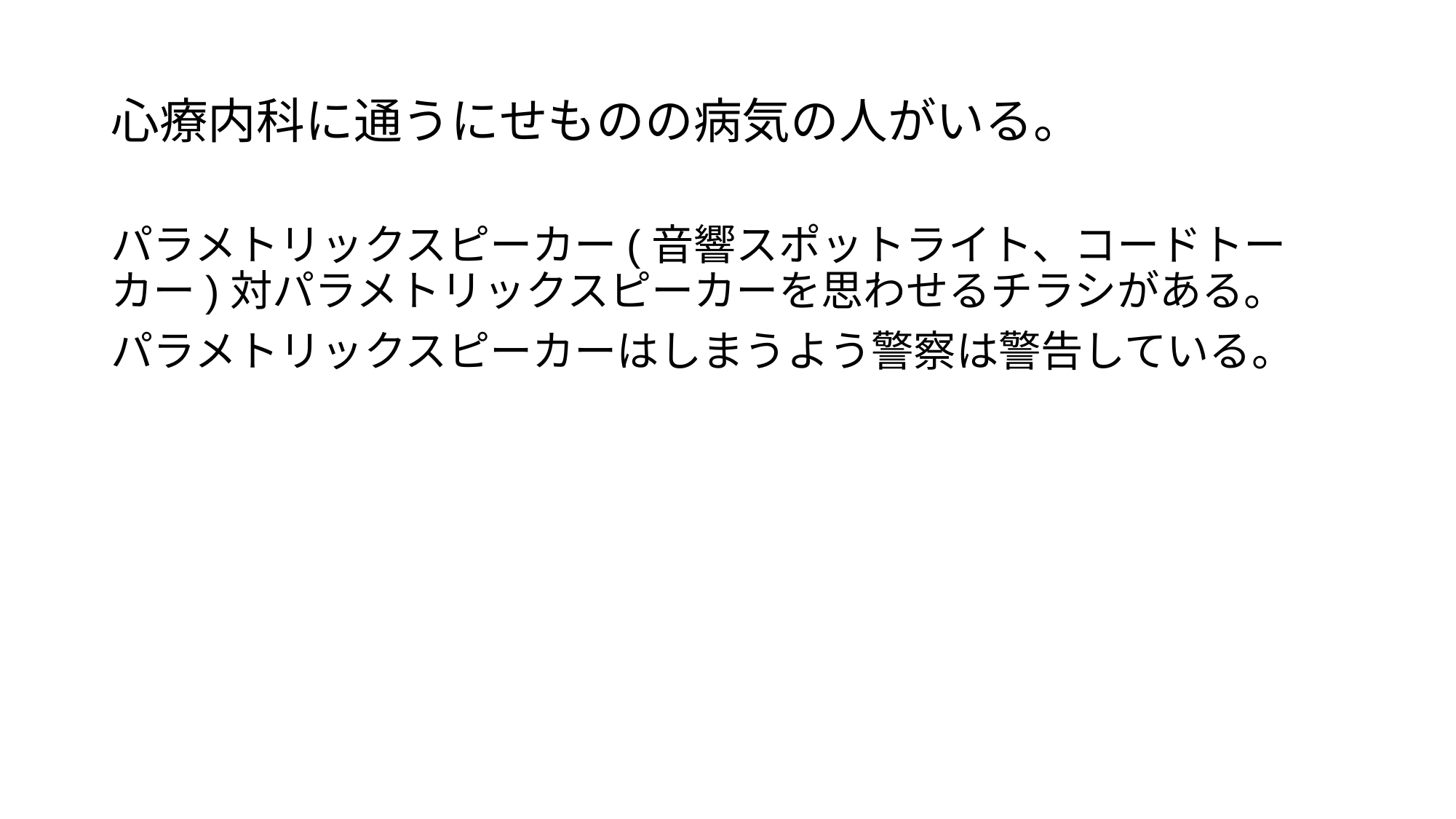

# 心療内科に通うにせものの病気の人がいる。
パラメトリックスピーカー(音響スポットライト、コードトーカー)対パラメトリックスピーカーを思わせるチラシがある。
パラメトリックスピーカーはしまうよう警察は警告している。